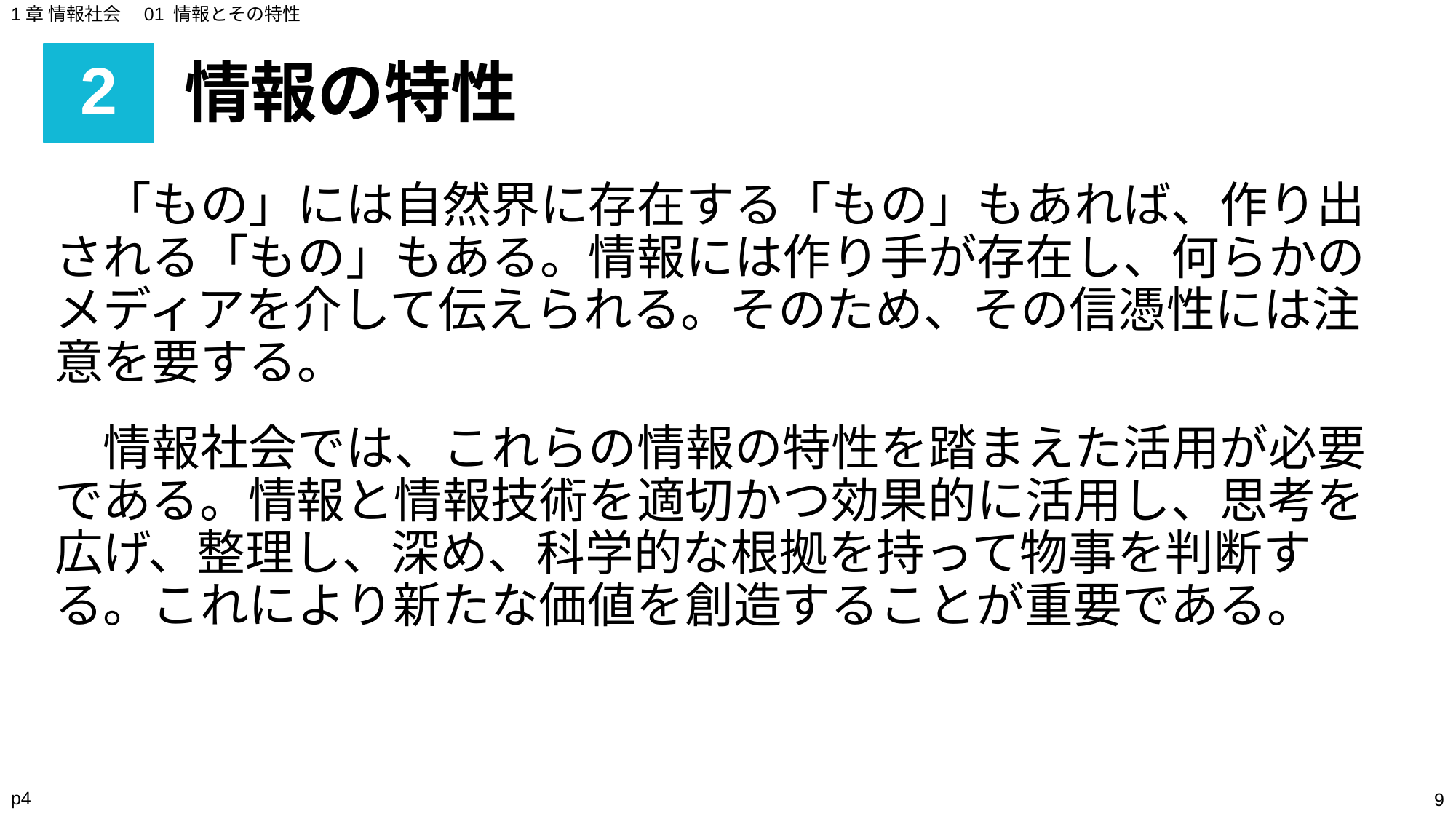

1章 情報社会　01 情報とその特性

# 2
情報の特性
　「もの」には自然界に存在する「もの」もあれば、作り出される「もの」もある。情報には作り手が存在し、何らかのメディアを介して伝えられる。そのため、その信憑性には注意を要する。
　情報社会では、これらの情報の特性を踏まえた活用が必要である。情報と情報技術を適切かつ効果的に活用し、思考を広げ、整理し、深め、科学的な根拠を持って物事を判断する。これにより新たな価値を創造することが重要である。
p4
9